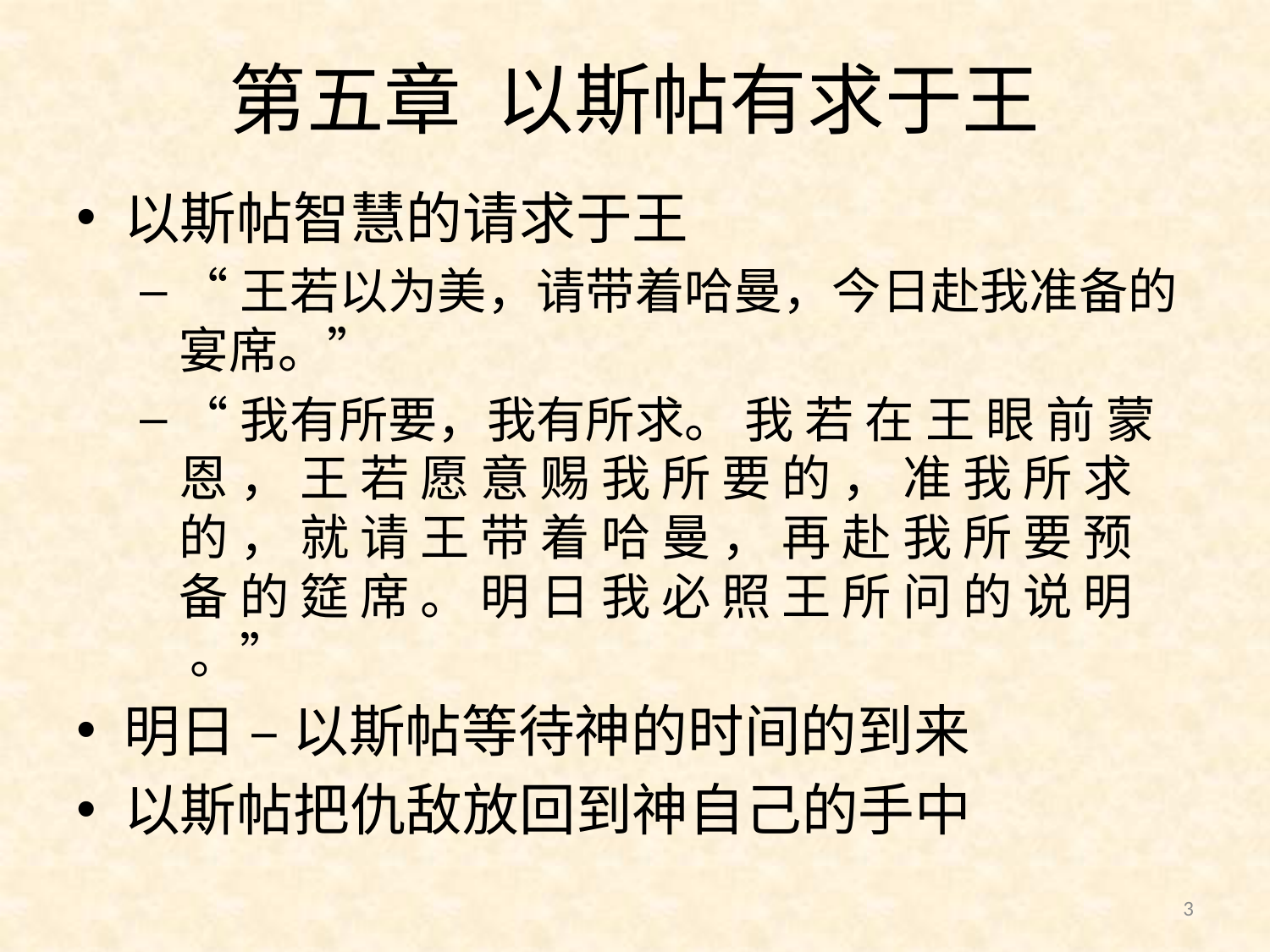

# 第五章  以斯帖有求于王
以斯帖智慧的请求于王
“王若以为美，请带着哈曼，今日赴我准备的宴席。”
“我有所要，我有所求。 我 若 在 王 眼 前 蒙 恩 ， 王 若 愿 意 赐 我 所 要 的 ， 准 我 所 求 的 ， 就 请 王 带 着 哈 曼 ， 再 赴 我 所 要 预 备 的 筵 席 。 明 日 我 必 照 王 所 问 的 说 明 。”
明日 – 以斯帖等待神的时间的到来
以斯帖把仇敌放回到神自己的手中

3